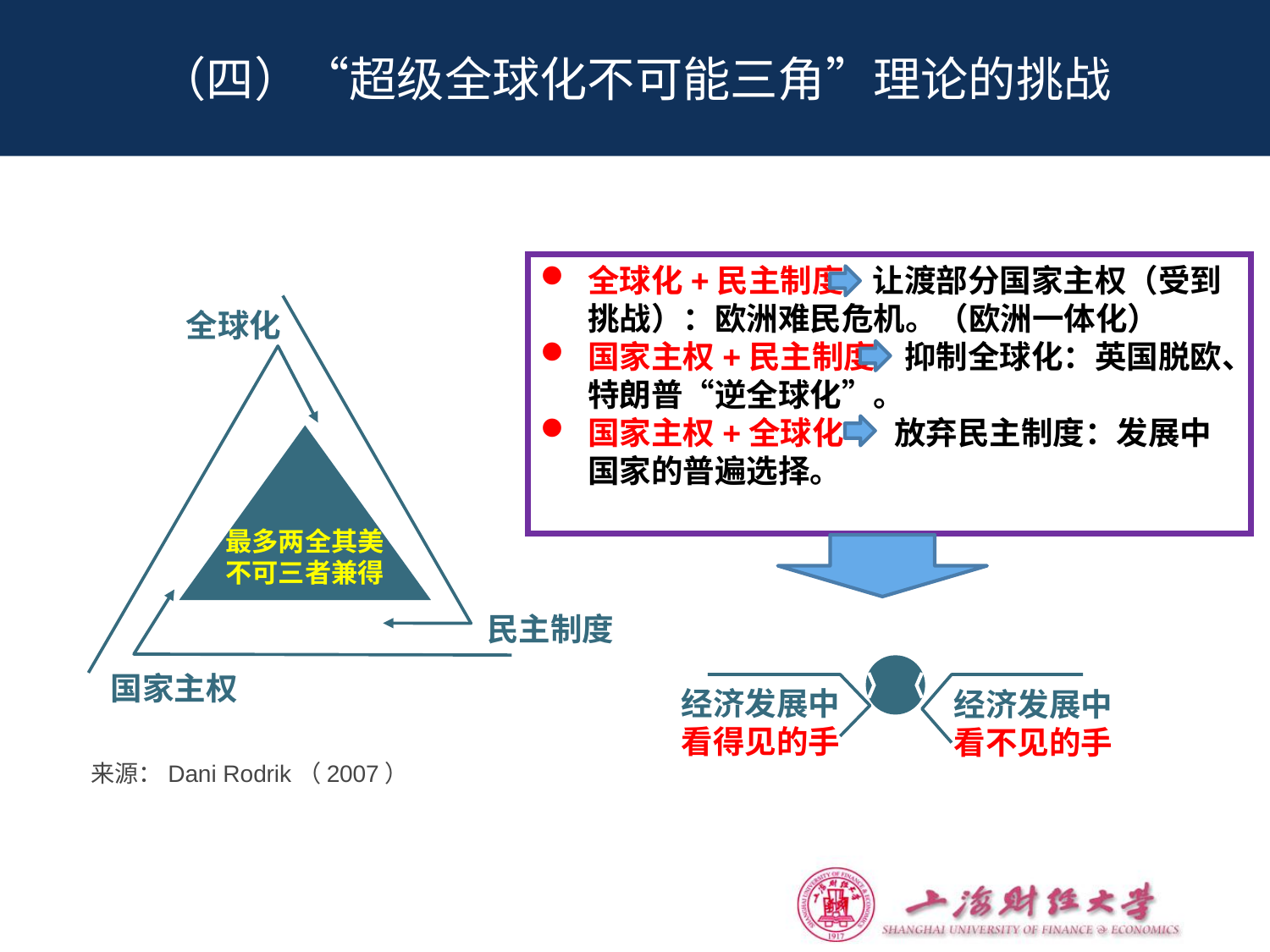

# （四）“超级全球化不可能三角”理论的挑战
全球化+民主制度    让渡部分国家主权（受到挑战）：欧洲难民危机。（欧洲一体化）
国家主权+民主制度    抑制全球化：英国脱欧、特朗普“逆全球化”。
国家主权+全球化       放弃民主制度：发展中国家的普遍选择。

全球化

最多两全其美
不可三者兼得
互联世界
技术进步

民主制度

国家主权

经济发展中看得见的手
经济发展中看不见的手
来源：Dani Rodrik（2007）